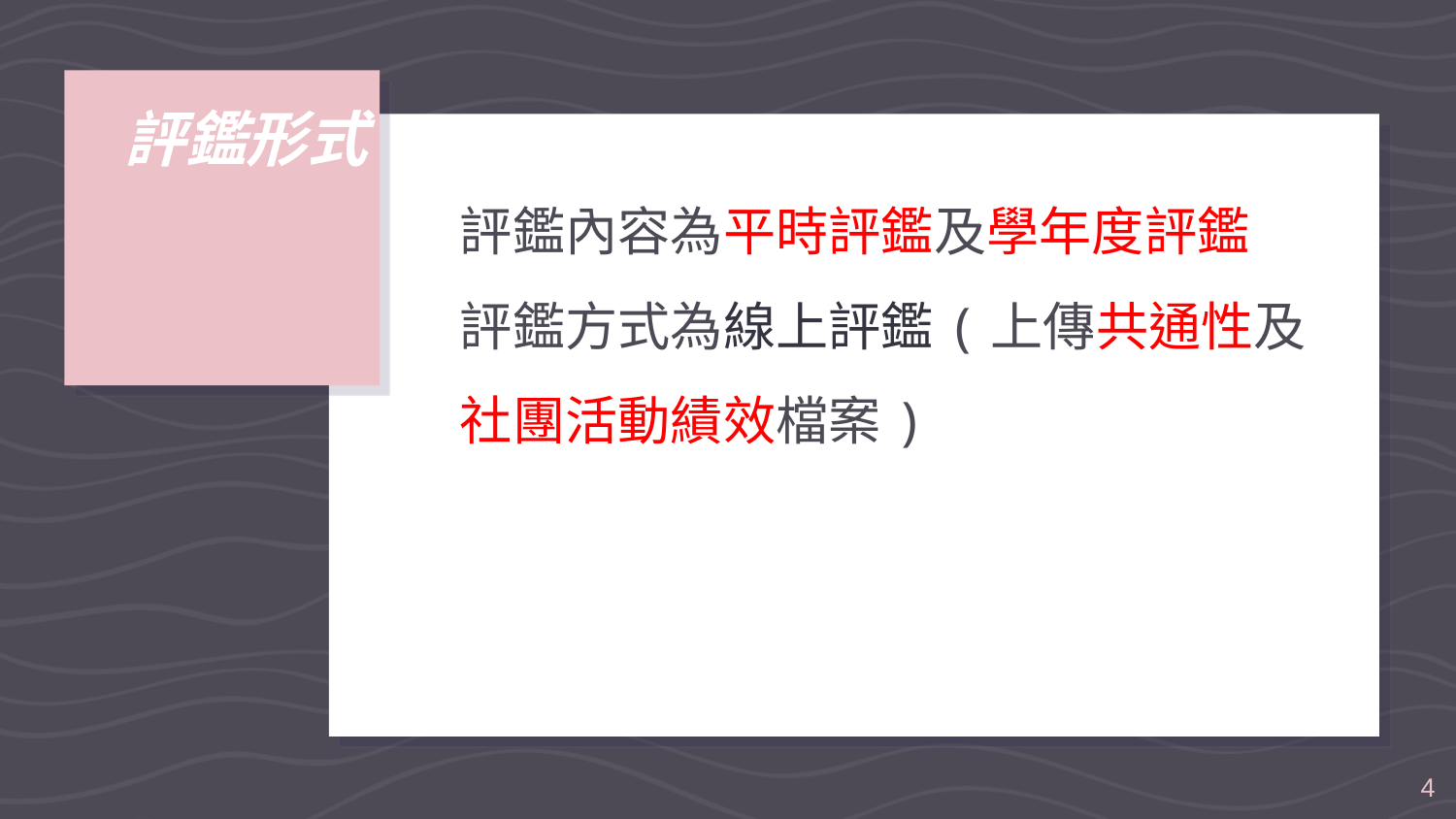

# 評鑑形式
評鑑內容為平時評鑑及學年度評鑑
評鑑方式為線上評鑑(上傳共通性及社團活動績效檔案)

4